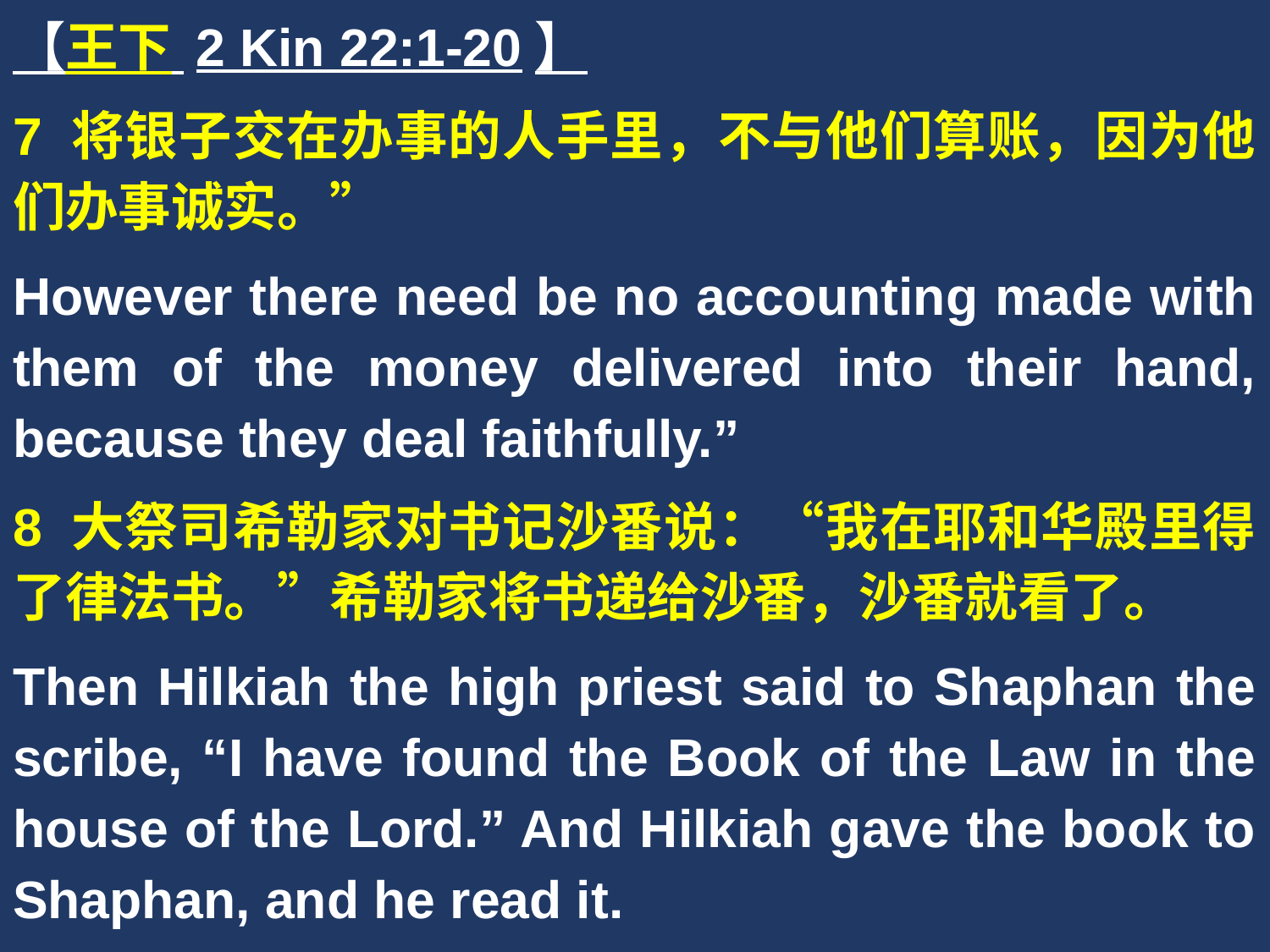

【王下 2 Kin 22:1-20】
7 将银子交在办事的人手里，不与他们算账，因为他们办事诚实。”
However there need be no accounting made with them of the money delivered into their hand, because they deal faithfully.”
8 大祭司希勒家对书记沙番说：“我在耶和华殿里得了律法书。”希勒家将书递给沙番，沙番就看了。
Then Hilkiah the high priest said to Shaphan the scribe, “I have found the Book of the Law in the house of the Lord.” And Hilkiah gave the book to Shaphan, and he read it.